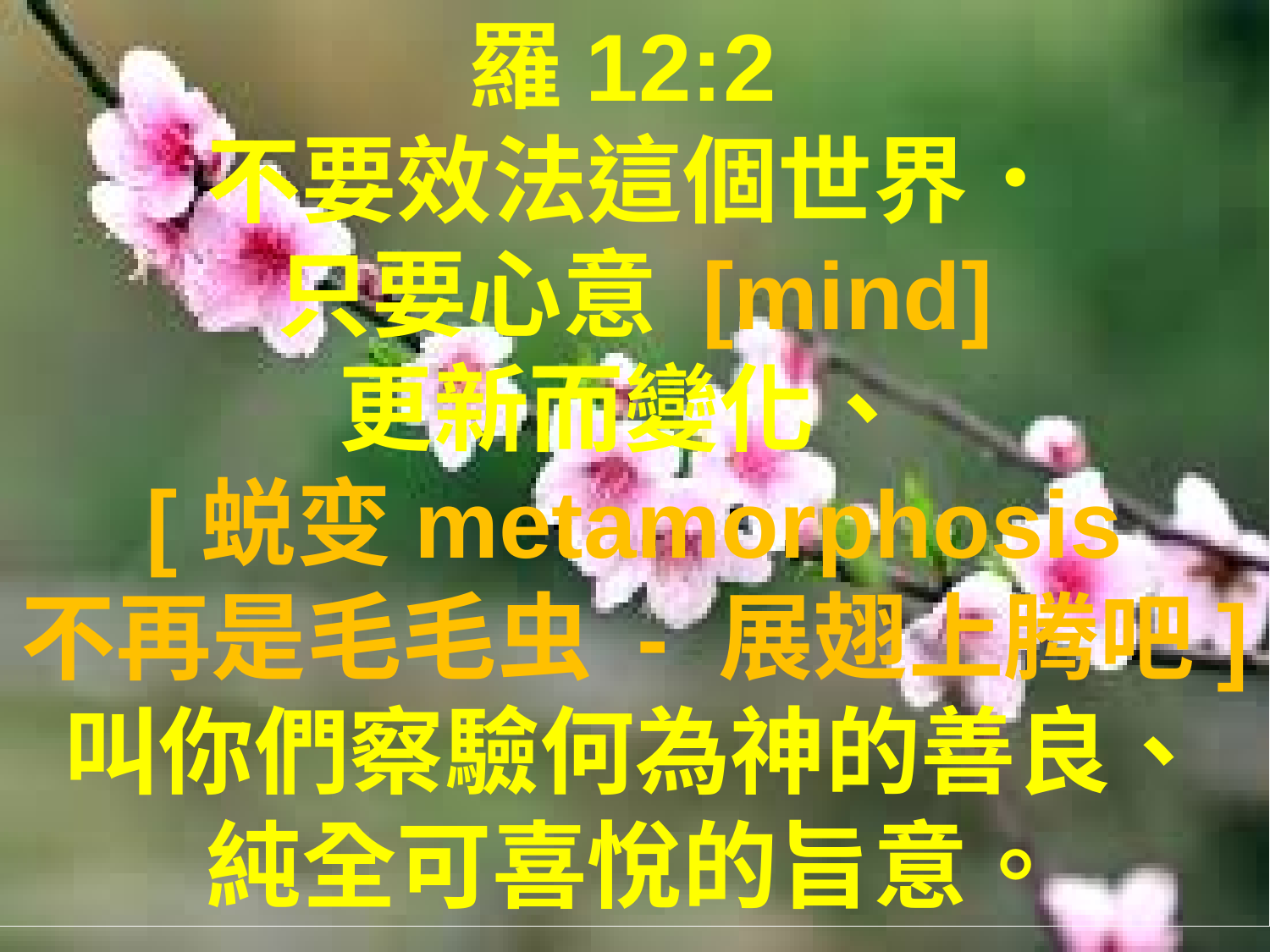

羅12:2
不要效法這個世界．
只要心意 [mind]
更新而變化、
[蜕变metamorphosis
不再是毛毛虫 - 展翅上腾吧]
叫你們察驗何為神的善良、
純全可喜悅的旨意。